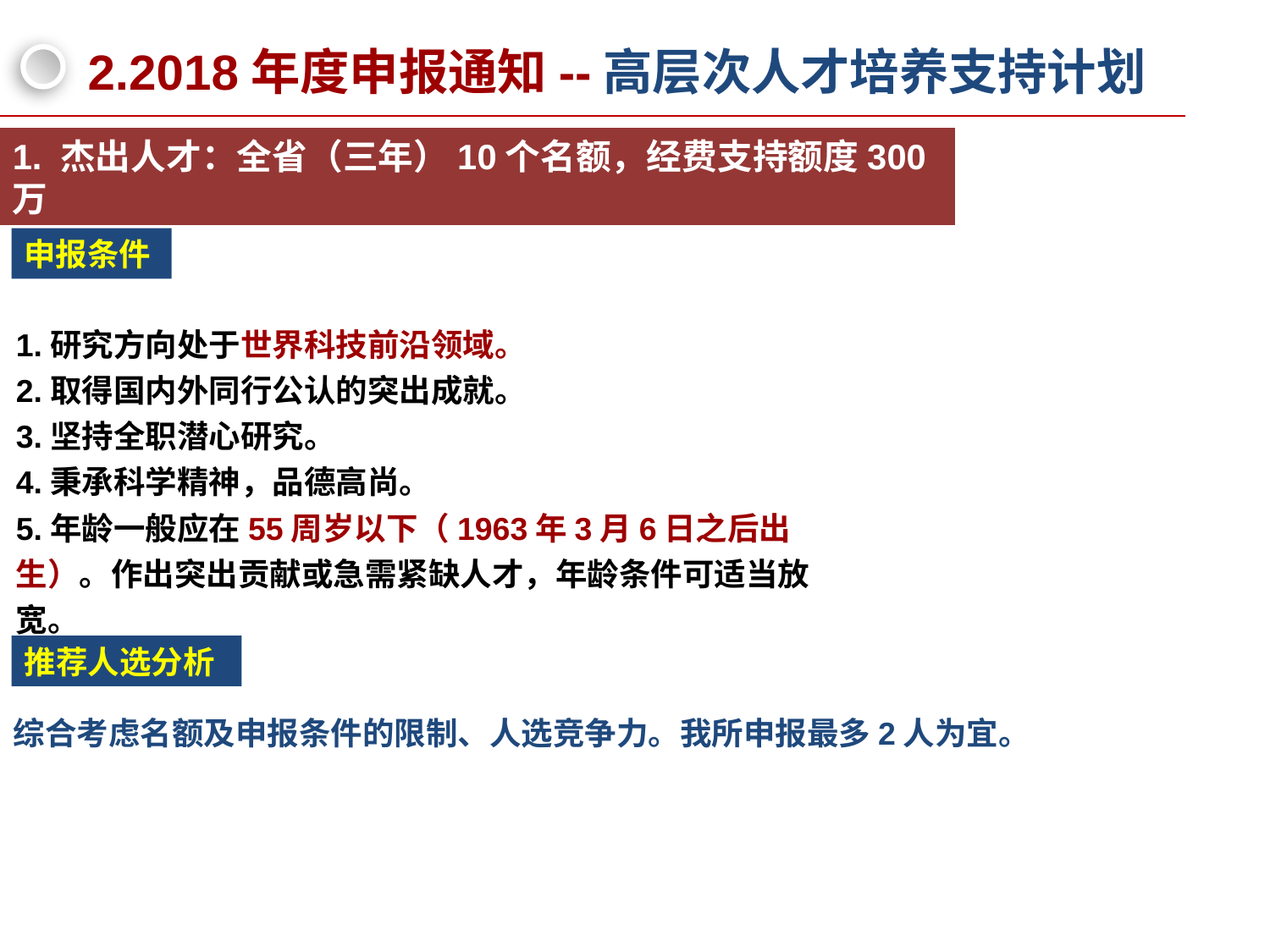

# 2.2018年度申报通知--高层次人才培养支持计划
1. 杰出人才：全省（三年）10个名额，经费支持额度300万
申报条件
1.研究方向处于世界科技前沿领域。
2.取得国内外同行公认的突出成就。
3.坚持全职潜心研究。
4.秉承科学精神，品德高尚。
5.年龄一般应在55周岁以下（1963年3月6日之后出生）。作出突出贡献或急需紧缺人才，年龄条件可适当放宽。
推荐人选分析
综合考虑名额及申报条件的限制、人选竞争力。我所申报最多2人为宜。